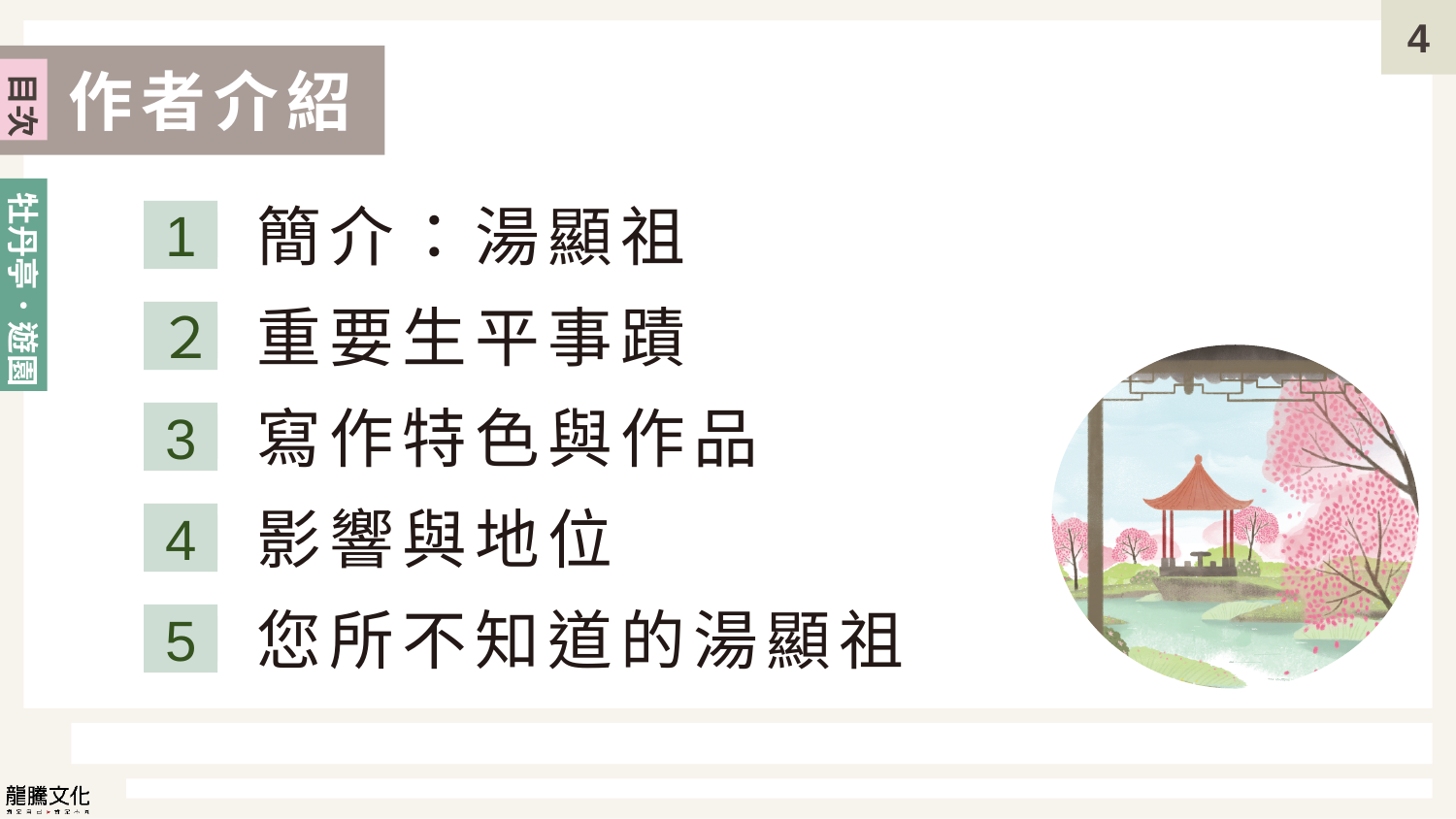

作者介紹
目次
簡介：湯顯祖

1
重要生平事蹟

２
寫作特色與作品

3
影響與地位

4
您所不知道的湯顯祖

5